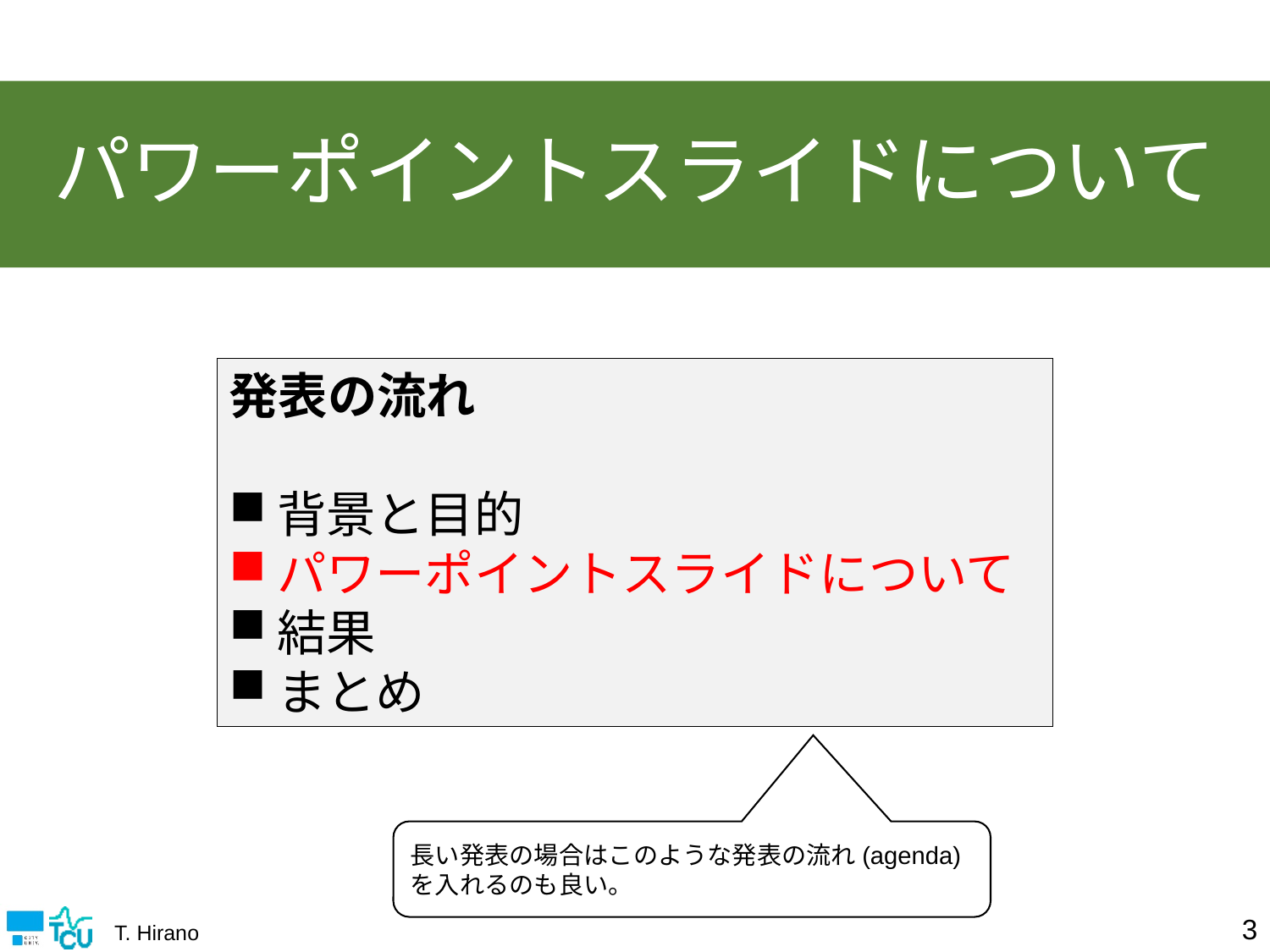

# パワーポイントスライドについて
発表の流れ

背景と目的
パワーポイントスライドについて
結果
まとめ
長い発表の場合はこのような発表の流れ(agenda)を入れるのも良い。